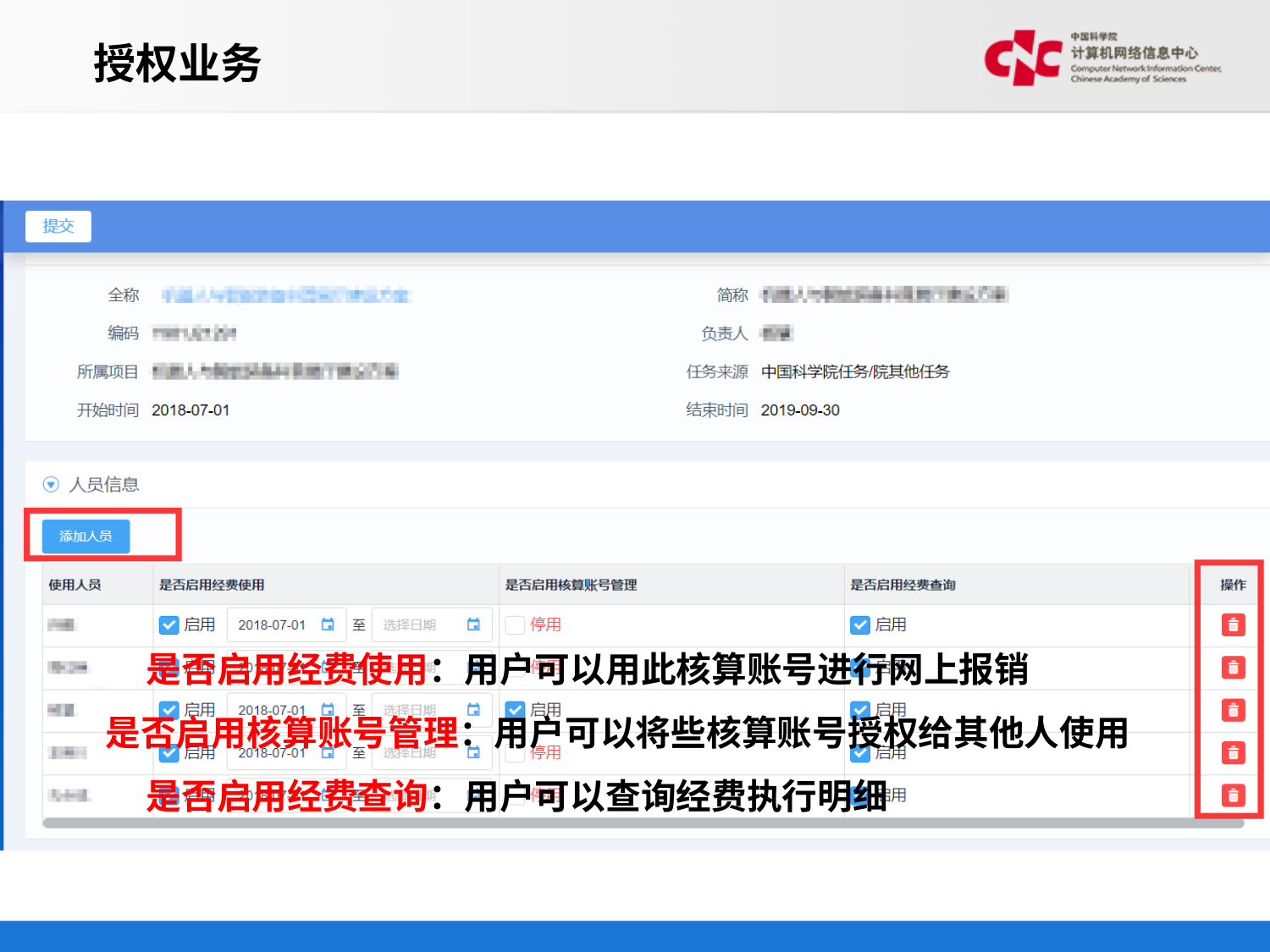

授权业务

    是否启用经费使用：用户可以用此核算账号进行网上报销
是否启用核算账号管理：用户可以将些核算账号授权给其他人使用
    是否启用经费查询：用户可以查询经费执行明细